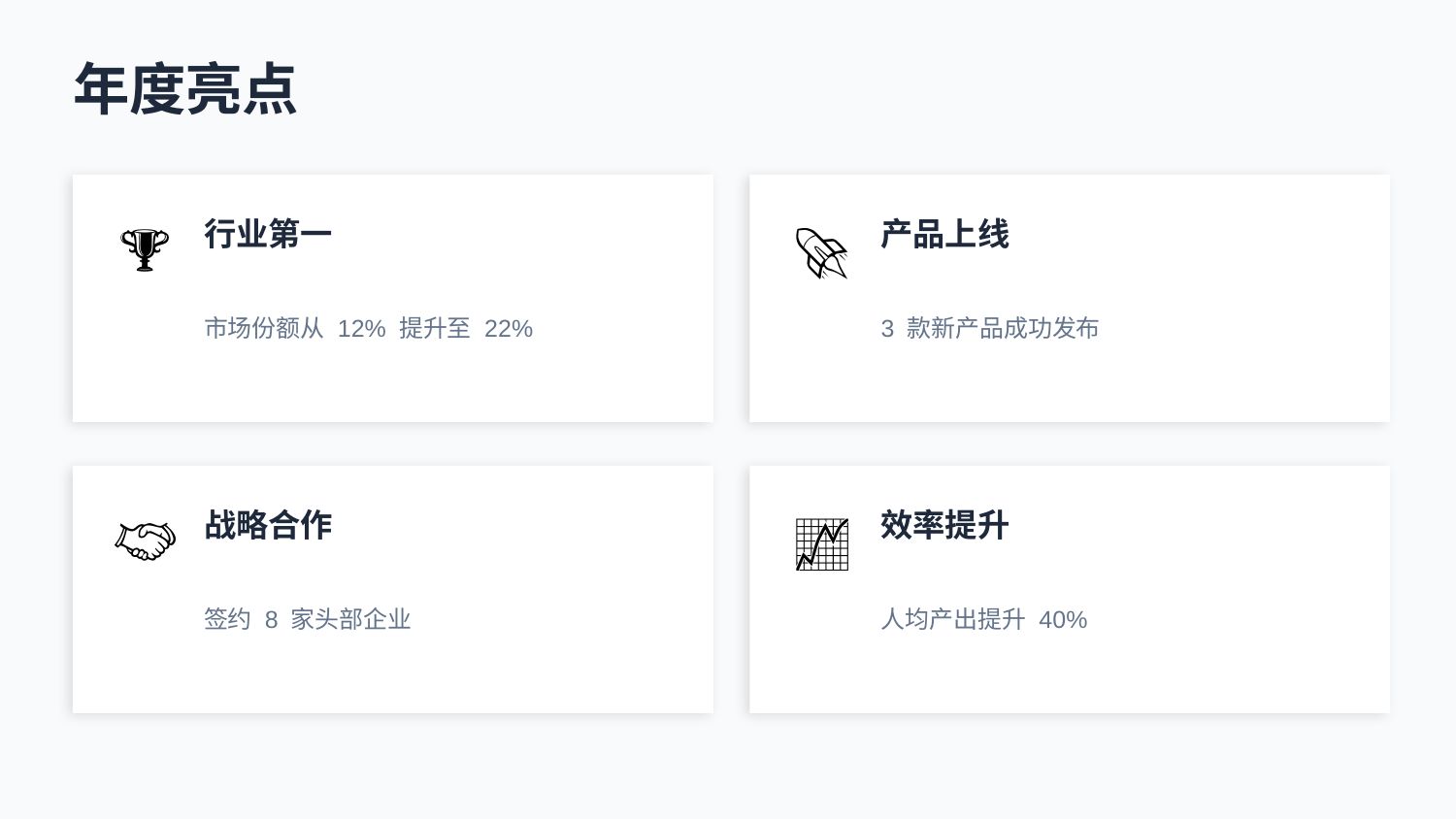

年度亮点

🏆
行业第一
🚀
产品上线
市场份额从 12% 提升至 22%
3 款新产品成功发布

🤝
战略合作
📈
效率提升
签约 8 家头部企业
人均产出提升 40%